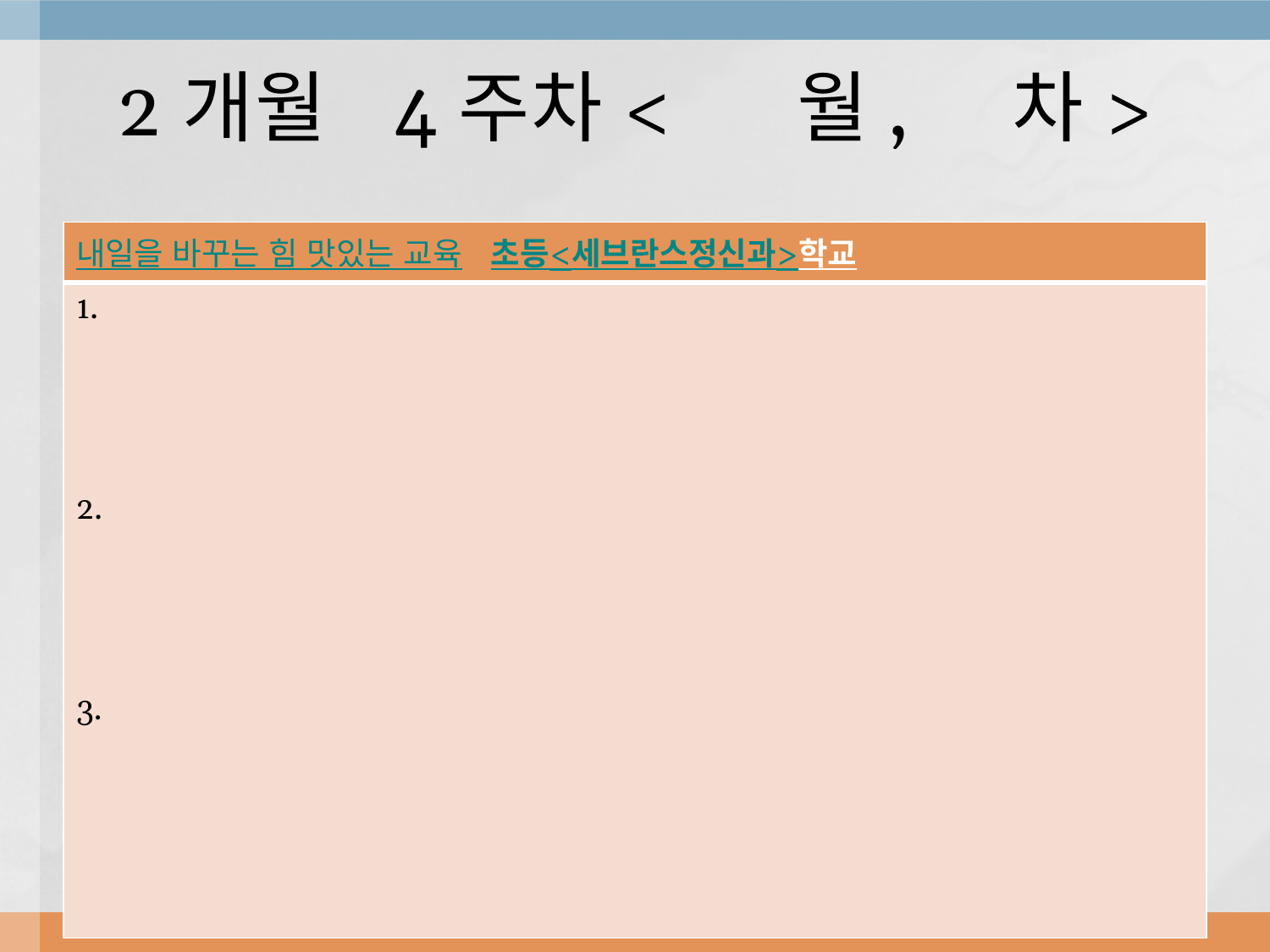

# 2개월  4주차<     월,    차>
| 내일을 바꾸는 힘 맛있는 교육 초등<세브란스정신과>학교 |
| --- |
| 1. 2. 3. |